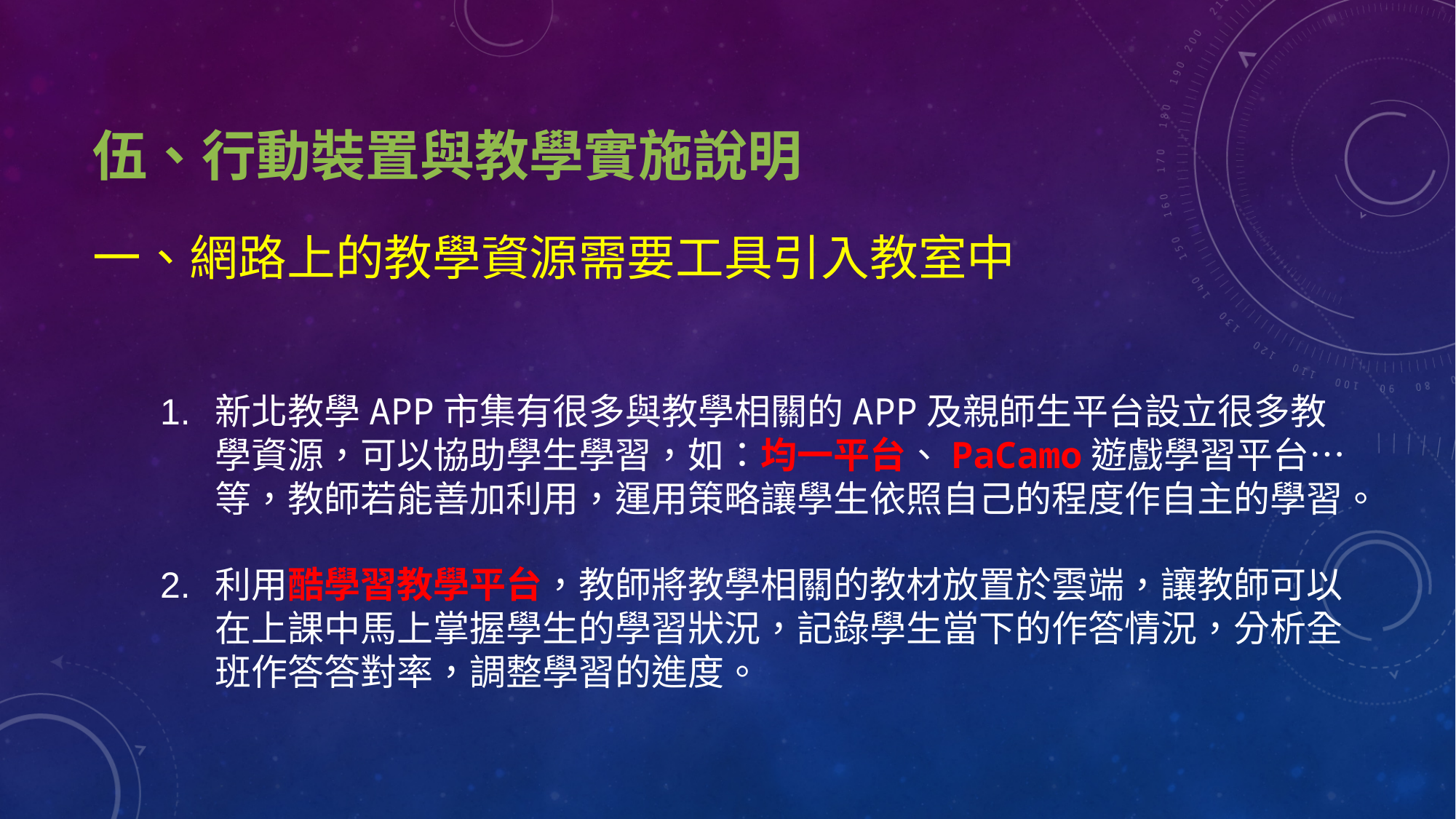

伍、行動裝置與教學實施說明
# 一、網路上的教學資源需要工具引入教室中

新北教學APP市集有很多與教學相關的APP及親師生平台設立很多教學資源，可以協助學生學習，如：均一平台、PaCamo遊戲學習平台…等，教師若能善加利用，運用策略讓學生依照自己的程度作自主的學習。
利用酷學習教學平台，教師將教學相關的教材放置於雲端，讓教師可以在上課中馬上掌握學生的學習狀況，記錄學生當下的作答情況，分析全班作答答對率，調整學習的進度。